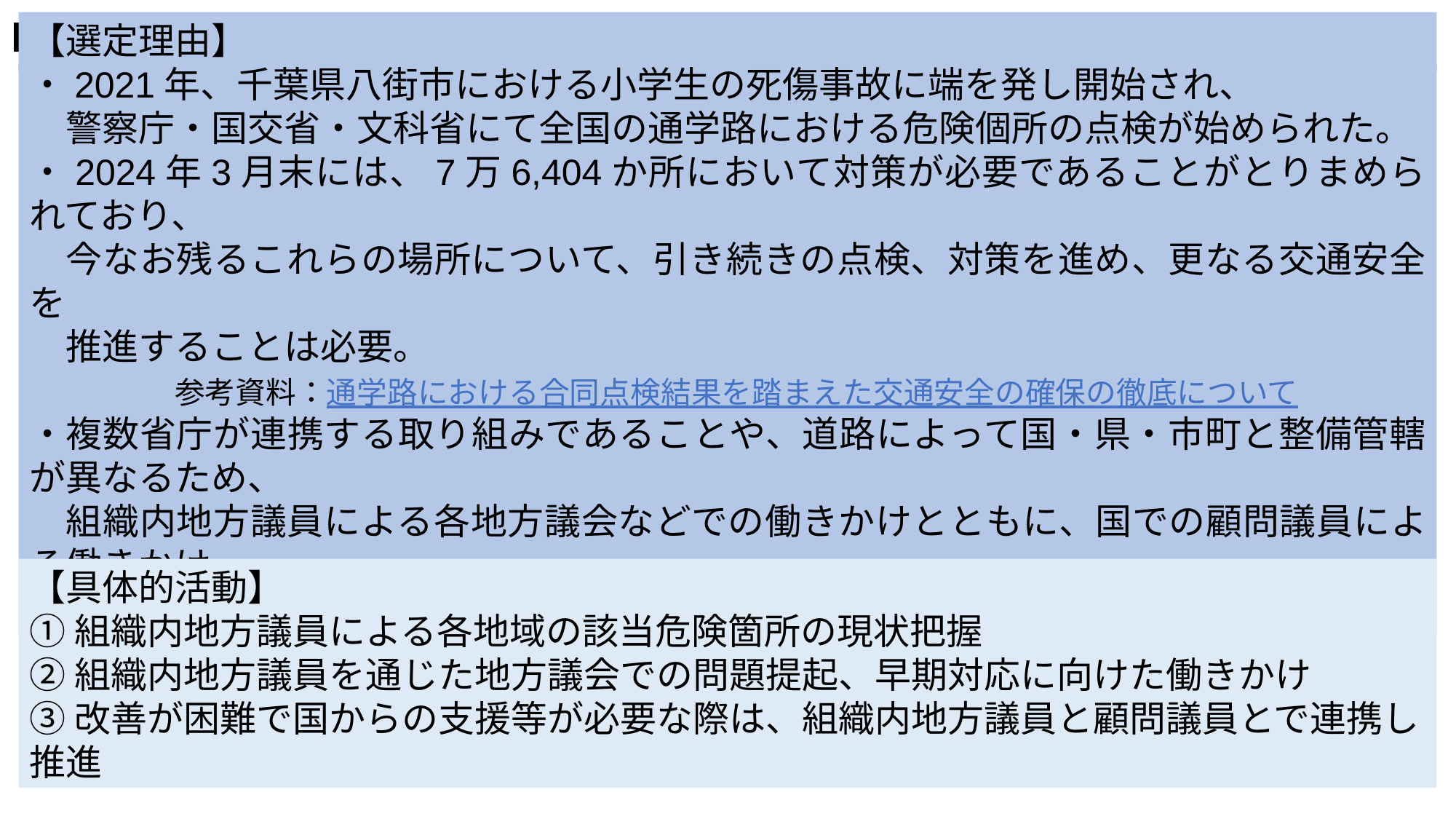

■項目詳細：危険な通学路における交通事故の防止

【選定理由】
・2021年、千葉県八街市における小学生の死傷事故に端を発し開始され、
　警察庁・国交省・文科省にて全国の通学路における危険個所の点検が始められた。
・2024年3月末には、7万6,404か所において対策が必要であることがとりまめられており、
　今なお残るこれらの場所について、引き続きの点検、対策を進め、更なる交通安全を
　推進することは必要。
　　　　参考資料：通学路における合同点検結果を踏まえた交通安全の確保の徹底について
・複数省庁が連携する取り組みであることや、道路によって国・県・市町と整備管轄が異なるため、
　組織内地方議員による各地方議会などでの働きかけとともに、国での顧問議員による働きかけ、
　双方連携し取り組める内容となる。
【具体的活動】
①組織内地方議員による各地域の該当危険箇所の現状把握
②組織内地方議員を通じた地方議会での問題提起、早期対応に向けた働きかけ
③改善が困難で国からの支援等が必要な際は、組織内地方議員と顧問議員とで連携し推進